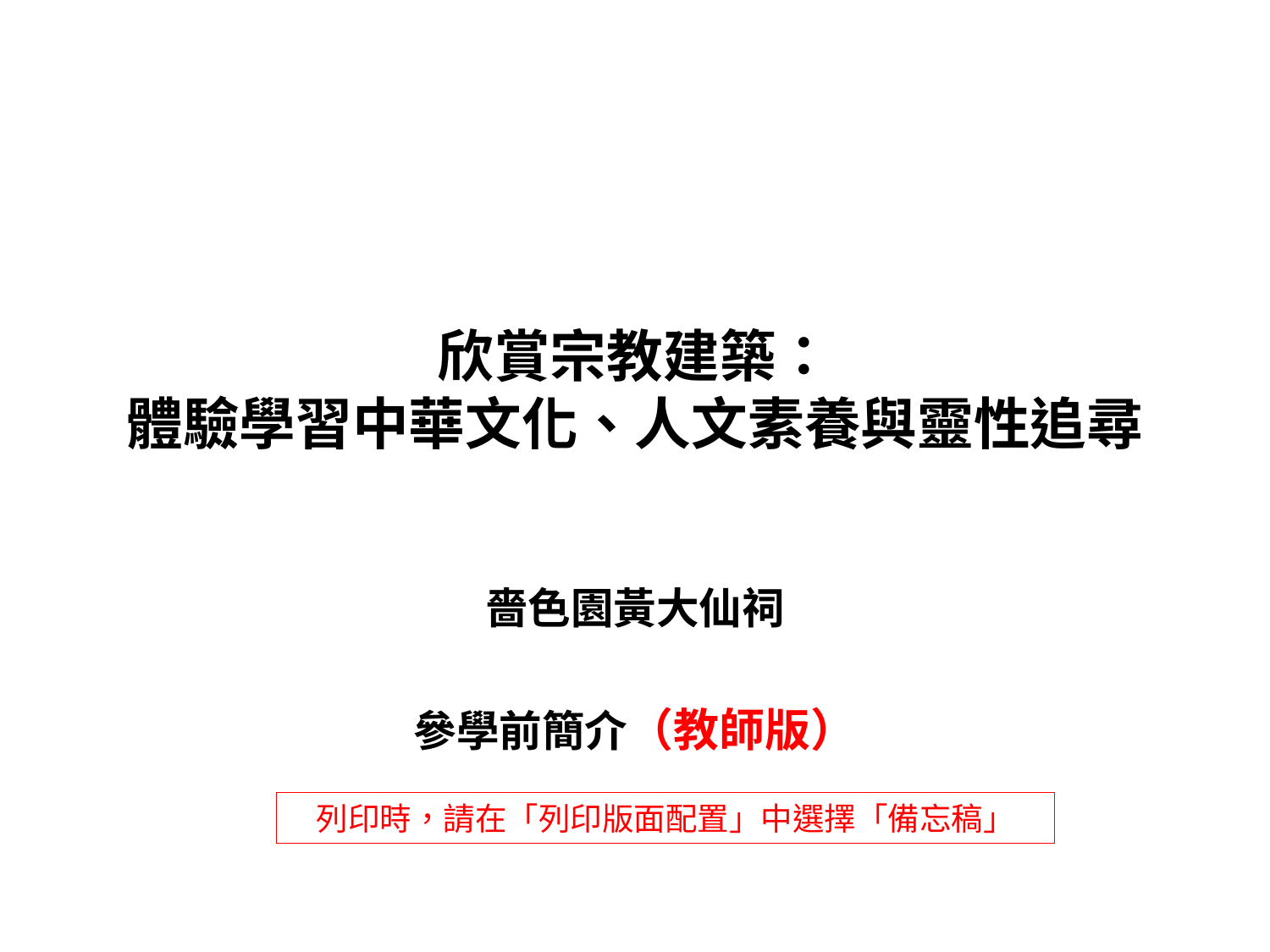

# 欣賞宗教建築： 體驗學習中華文化、人文素養與靈性追尋
嗇色園黃大仙祠

參學前簡介（教師版）
列印時，請在「列印版面配置」中選擇「備忘稿」